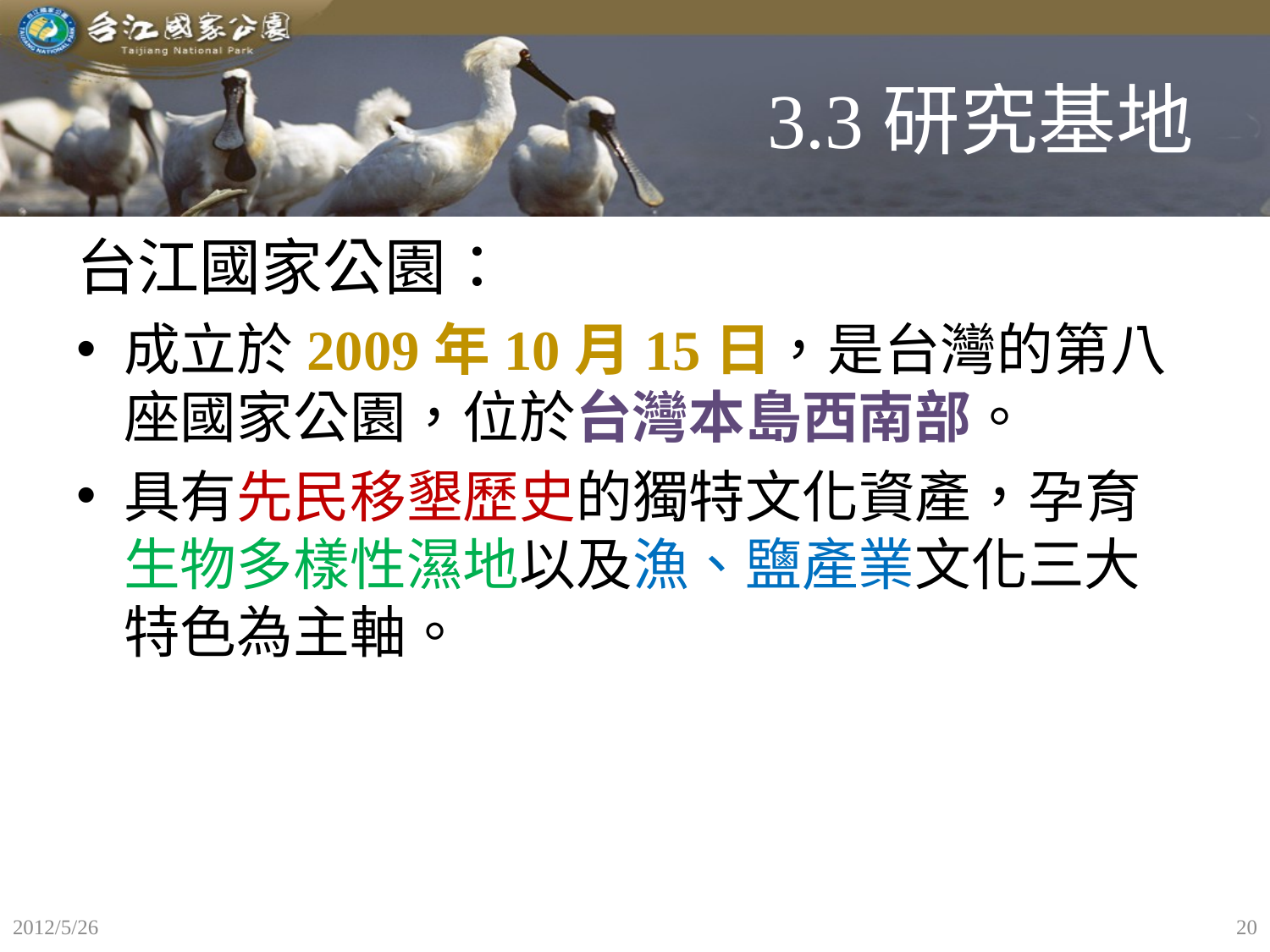

# 3.3研究基地
台江國家公園：
成立於2009年10月15日，是台灣的第八座國家公園，位於台灣本島西南部。
具有先民移墾歷史的獨特文化資產，孕育生物多樣性濕地以及漁、鹽產業文化三大特色為主軸。
2012/5/26
20